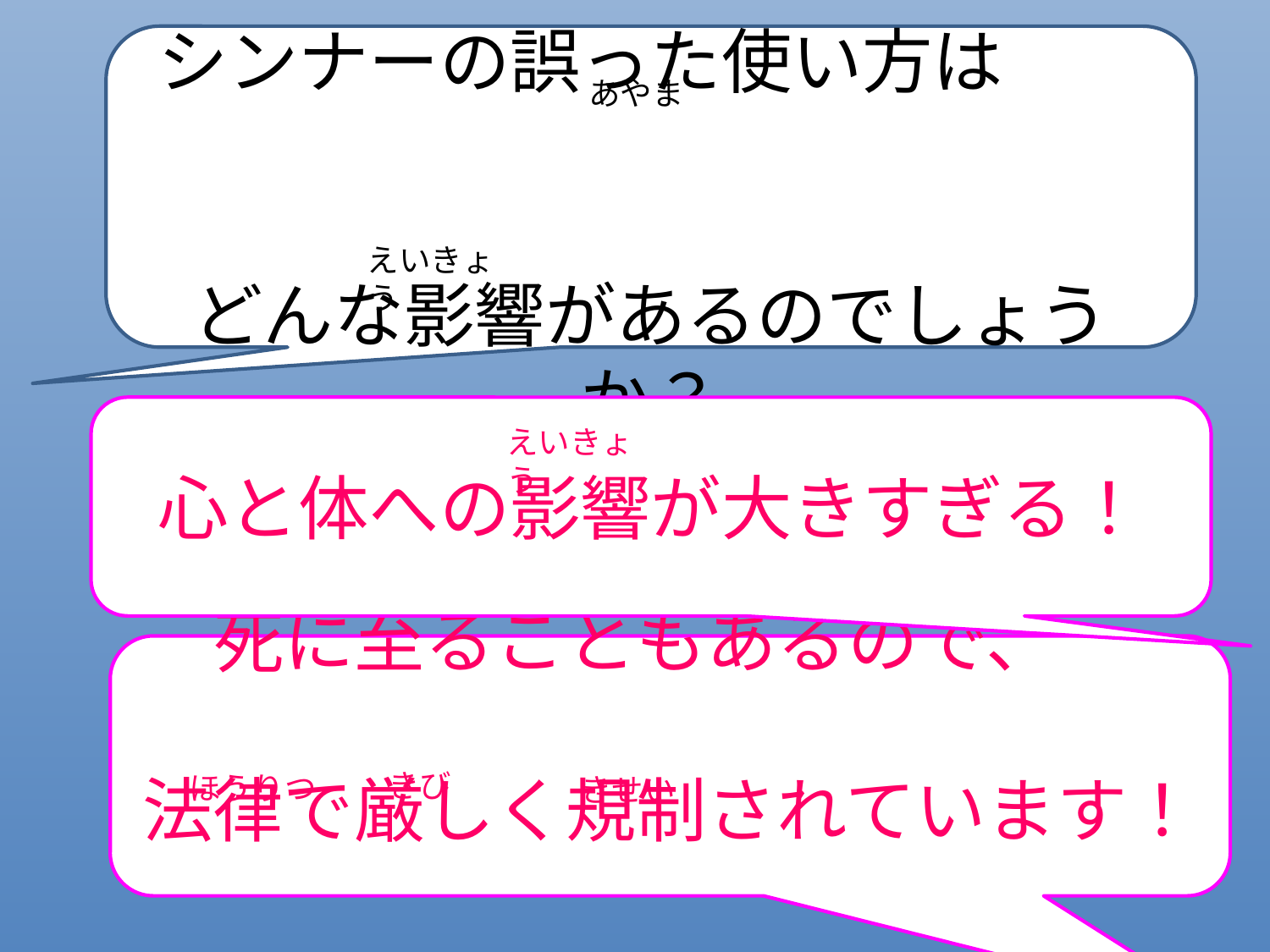

シンナーの誤った使い方は

どんな影響があるのでしょうか？
あやま
えいきょう
心と体への影響が大きすぎる！
えいきょう
死に至ることもあるので、

法律で厳しく規制されています！
きび
ほうりつ
きせい